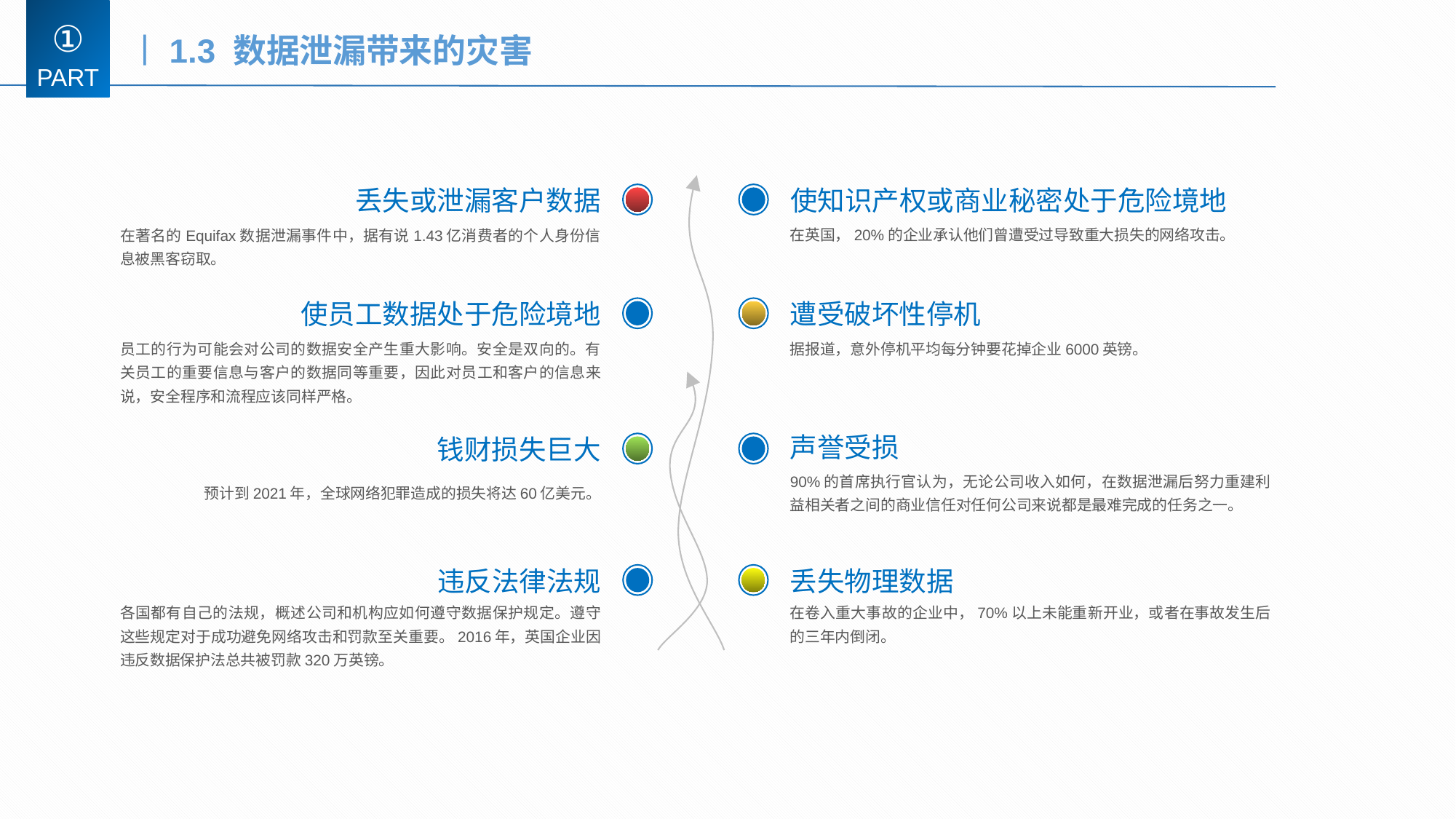

①
丨1.3 数据泄漏带来的灾害
PART
丢失或泄漏客户数据
使知识产权或商业秘密处于危险境地

在著名的Equifax数据泄漏事件中，据有说1.43亿消费者的个人身份信息被黑客窃取。
在英国，20%的企业承认他们曾遭受过导致重大损失的网络攻击。
使员工数据处于危险境地
遭受破坏性停机

员工的行为可能会对公司的数据安全产生重大影响。安全是双向的。有关员工的重要信息与客户的数据同等重要，因此对员工和客户的信息来说，安全程序和流程应该同样严格。
据报道，意外停机平均每分钟要花掉企业6000英镑。
声誉受损
钱财损失巨大

90%的首席执行官认为，无论公司收入如何，在数据泄漏后努力重建利益相关者之间的商业信任对任何公司来说都是最难完成的任务之一。
预计到2021年，全球网络犯罪造成的损失将达60亿美元。
违反法律法规
丢失物理数据

各国都有自己的法规，概述公司和机构应如何遵守数据保护规定。遵守这些规定对于成功避免网络攻击和罚款至关重要。2016年，英国企业因违反数据保护法总共被罚款320万英镑。
在卷入重大事故的企业中，70%以上未能重新开业，或者在事故发生后的三年内倒闭。